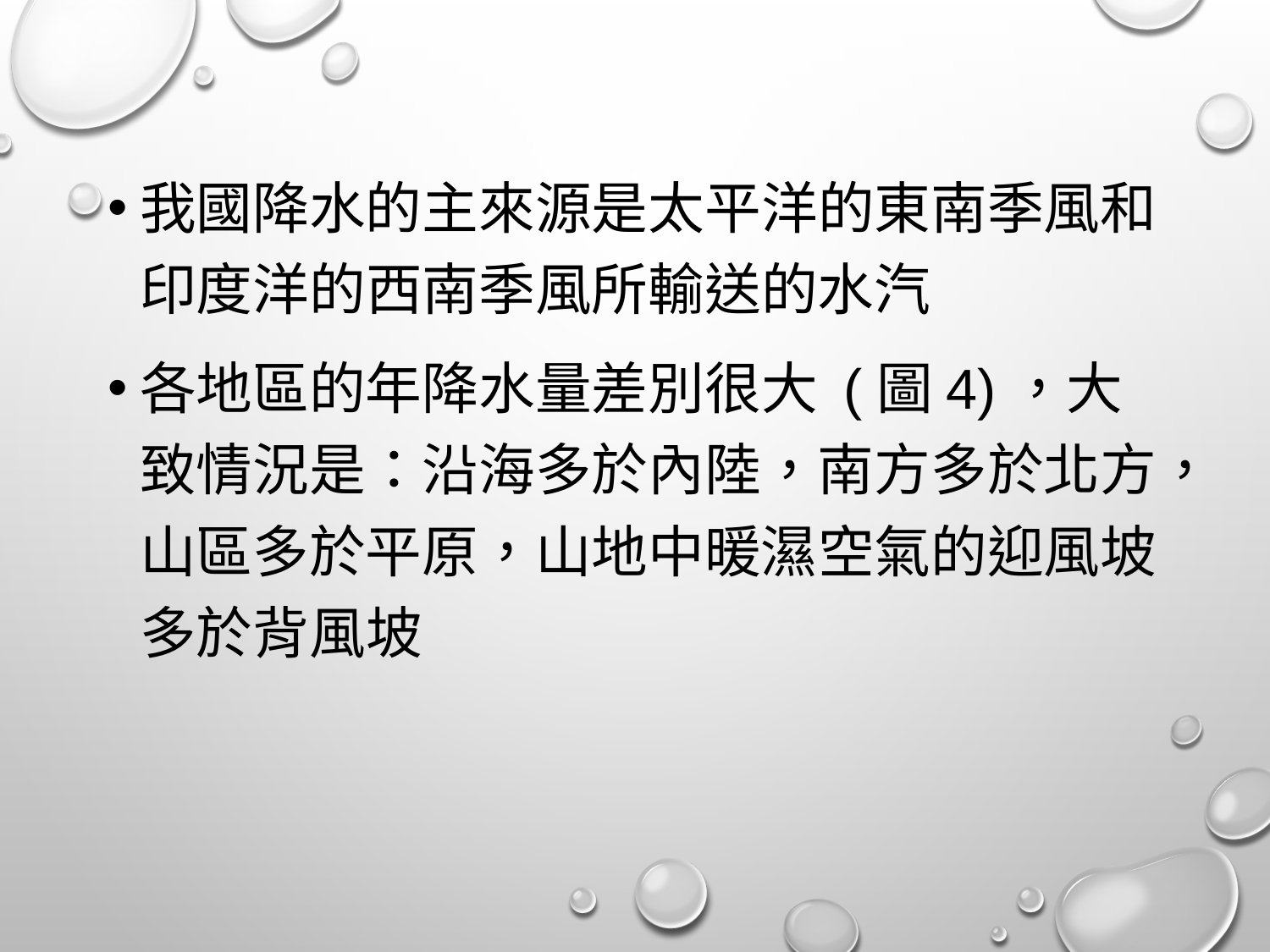

我國降水的主來源是太平洋的東南季風和印度洋的西南季風所輸送的水汽
各地區的年降水量差別很大 (圖4)，大致情況是：沿海多於內陸，南方多於北方，山區多於平原，山地中暖濕空氣的迎風坡多於背風坡